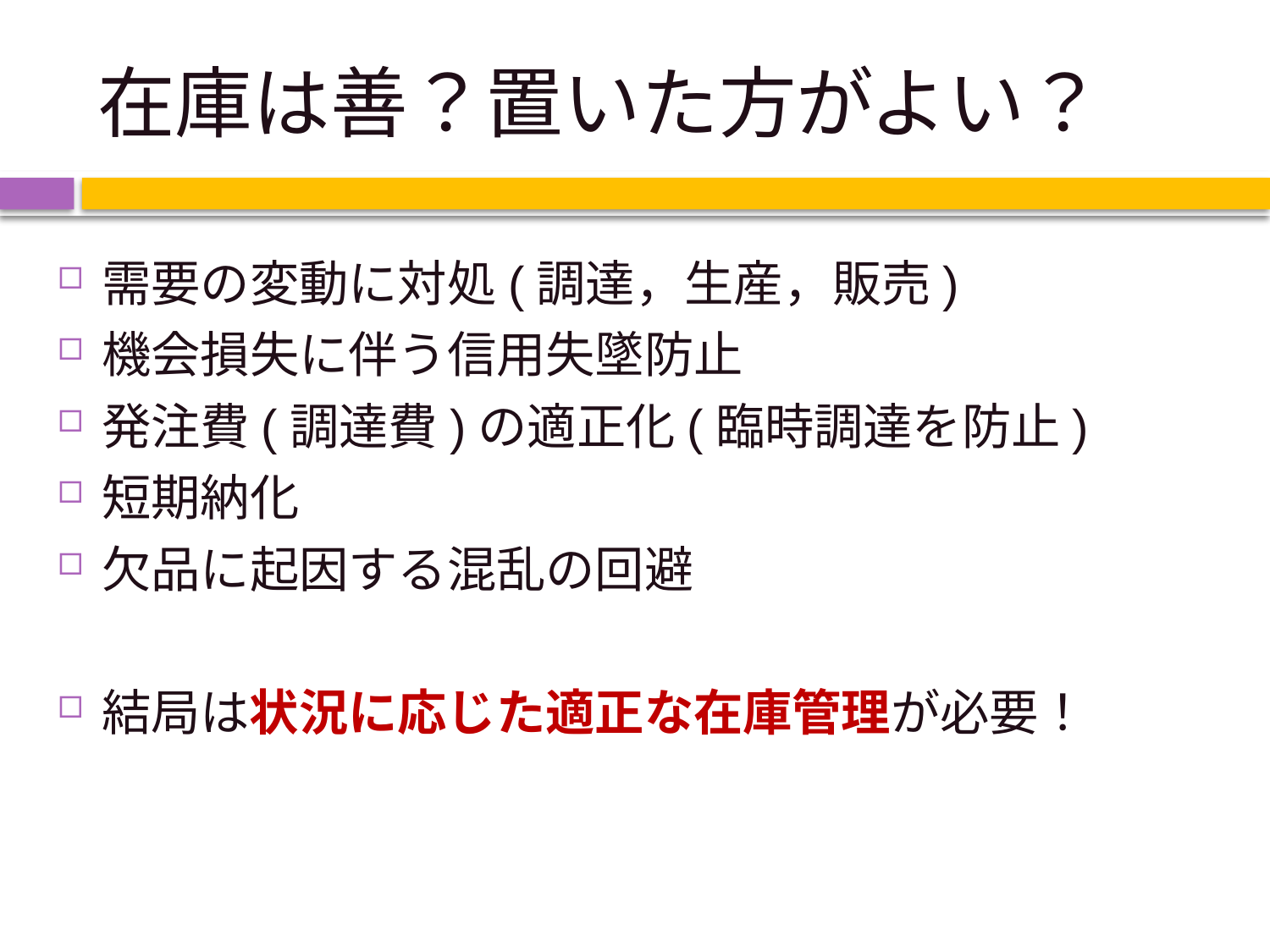

# 在庫は善？置いた方がよい？
需要の変動に対処(調達，生産，販売)
機会損失に伴う信用失墜防止
発注費(調達費)の適正化(臨時調達を防止)
短期納化
欠品に起因する混乱の回避

結局は状況に応じた適正な在庫管理が必要！